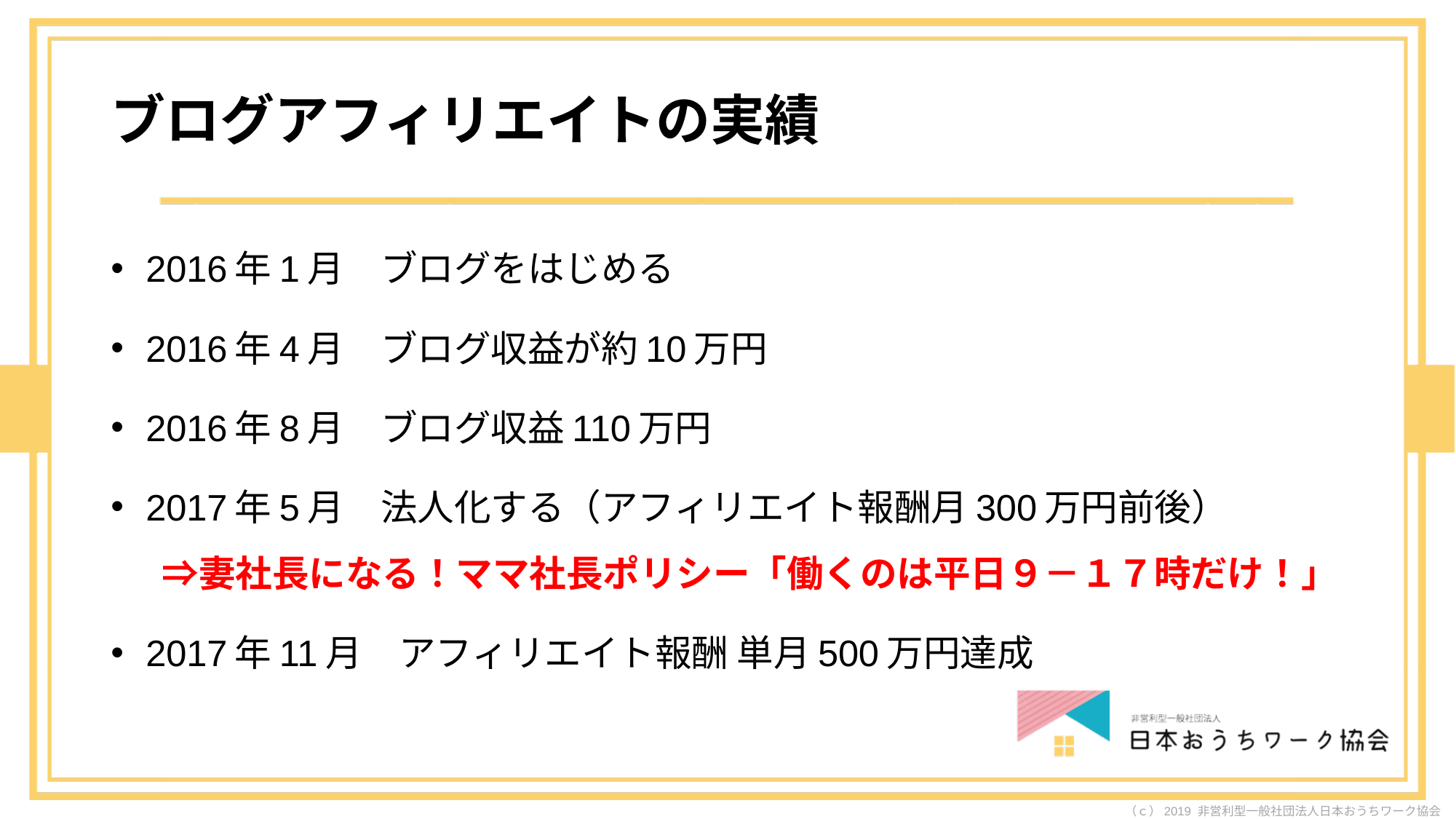

# ブログアフィリエイトの実績
2016年1月　ブログをはじめる
2016年4月　ブログ収益が約10万円
2016年8月　ブログ収益110万円
2017年5月　法人化する（アフィリエイト報酬月300万円前後）
  ⇒妻社長になる！ママ社長ポリシー「働くのは平日９－１７時だけ！」
2017年11月　アフィリエイト報酬 単月500万円達成